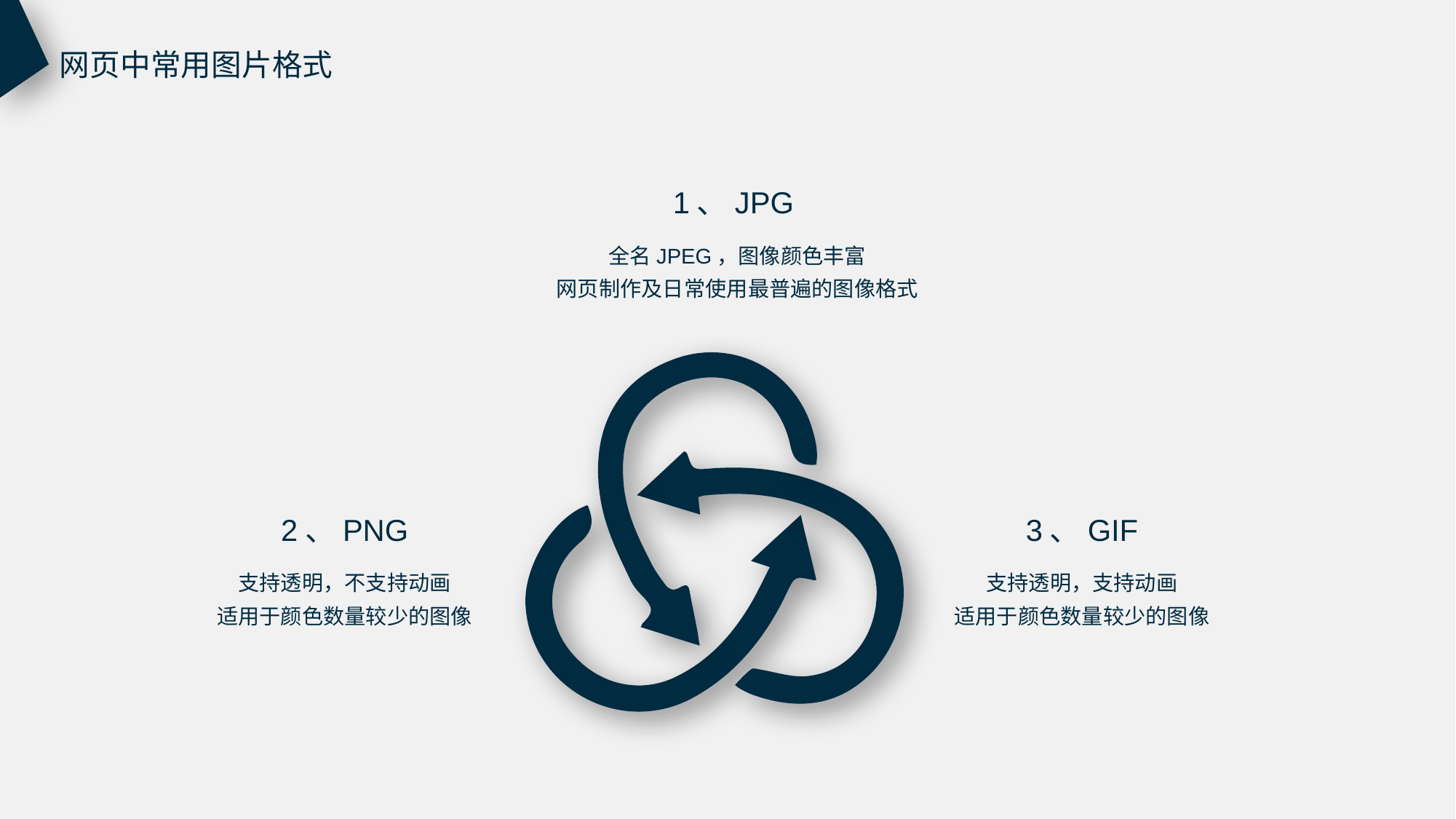

网页中常用图片格式
1、JPG
全名JPEG，图像颜色丰富
网页制作及日常使用最普遍的图像格式

2、PNG

3、GIF
支持透明，不支持动画
适用于颜色数量较少的图像
支持透明，支持动画
适用于颜色数量较少的图像